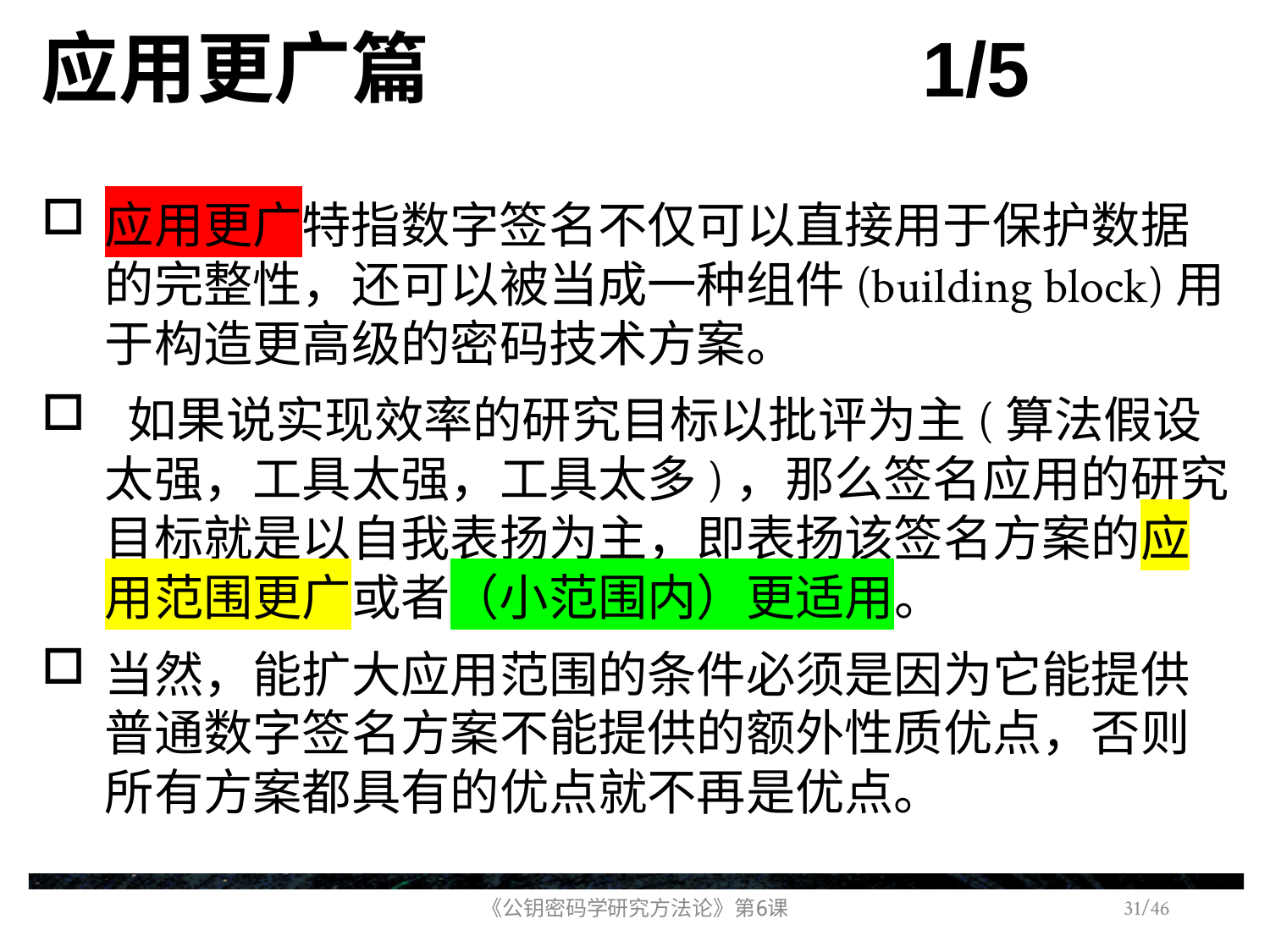

# 应用更广篇                           1/5
应用更广特指数字签名不仅可以直接用于保护数据的完整性，还可以被当成一种组件(building block)用于构造更高级的密码技术方案。
 如果说实现效率的研究目标以批评为主(算法假设太强，工具太强，工具太多)，那么签名应用的研究目标就是以自我表扬为主，即表扬该签名方案的应用范围更广或者（小范围内）更适用。
当然，能扩大应用范围的条件必须是因为它能提供普通数字签名方案不能提供的额外性质优点，否则所有方案都具有的优点就不再是优点。

《公钥密码学研究方法论》第6课
31/46